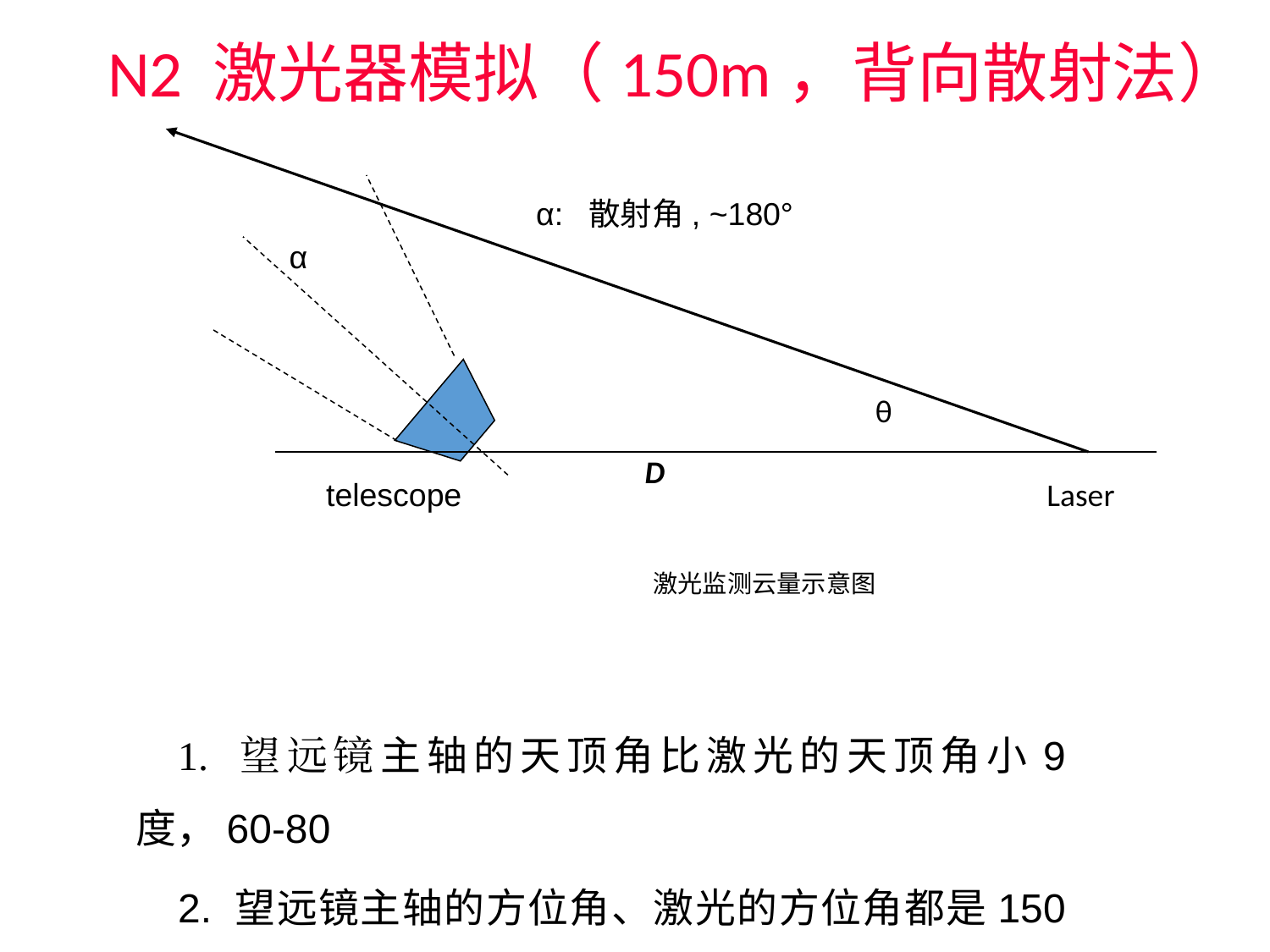

N2 激光器模拟（150m，背向散射法）

α:  散射角, ~180°

α

θ
D

telescope
Laser
激光监测云量示意图
1. 望远镜主轴的天顶角比激光的天顶角小9度，60-80
2. 望远镜主轴的方位角、激光的方位角都是150度。
29